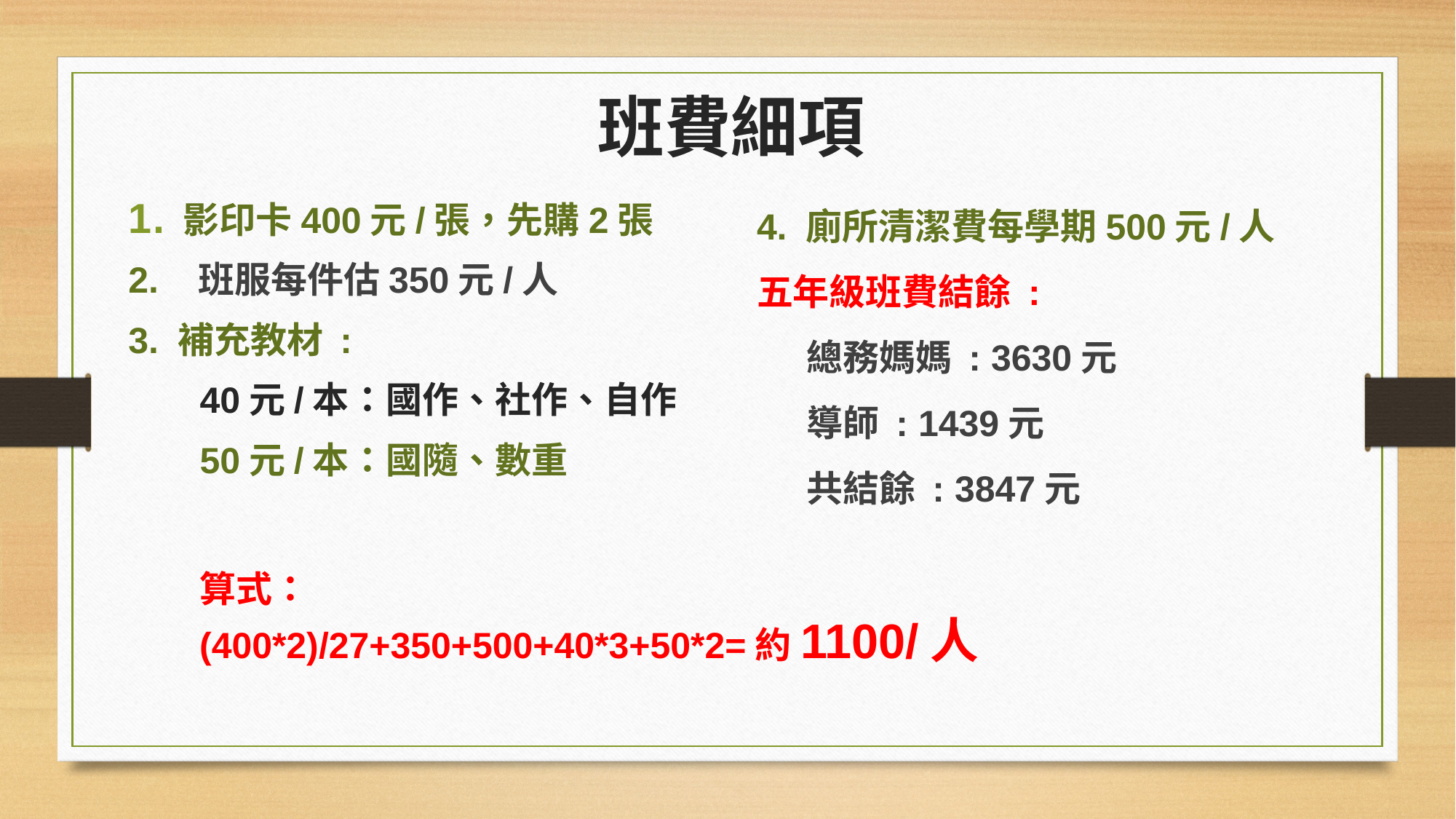

班費細項

影印卡400元/張，先購2張
2.   班服每件估350元/人
3. 補充教材 :
       40元/本：國作、社作、自作
       50元/本：國隨、數重

4. 廁所清潔費每學期500元/人
五年級班費結餘 :
     總務媽媽 : 3630元
     導師 : 1439元
     共結餘 : 3847元
算式：
(400*2)/27+350+500+40*3+50*2=約1100/人